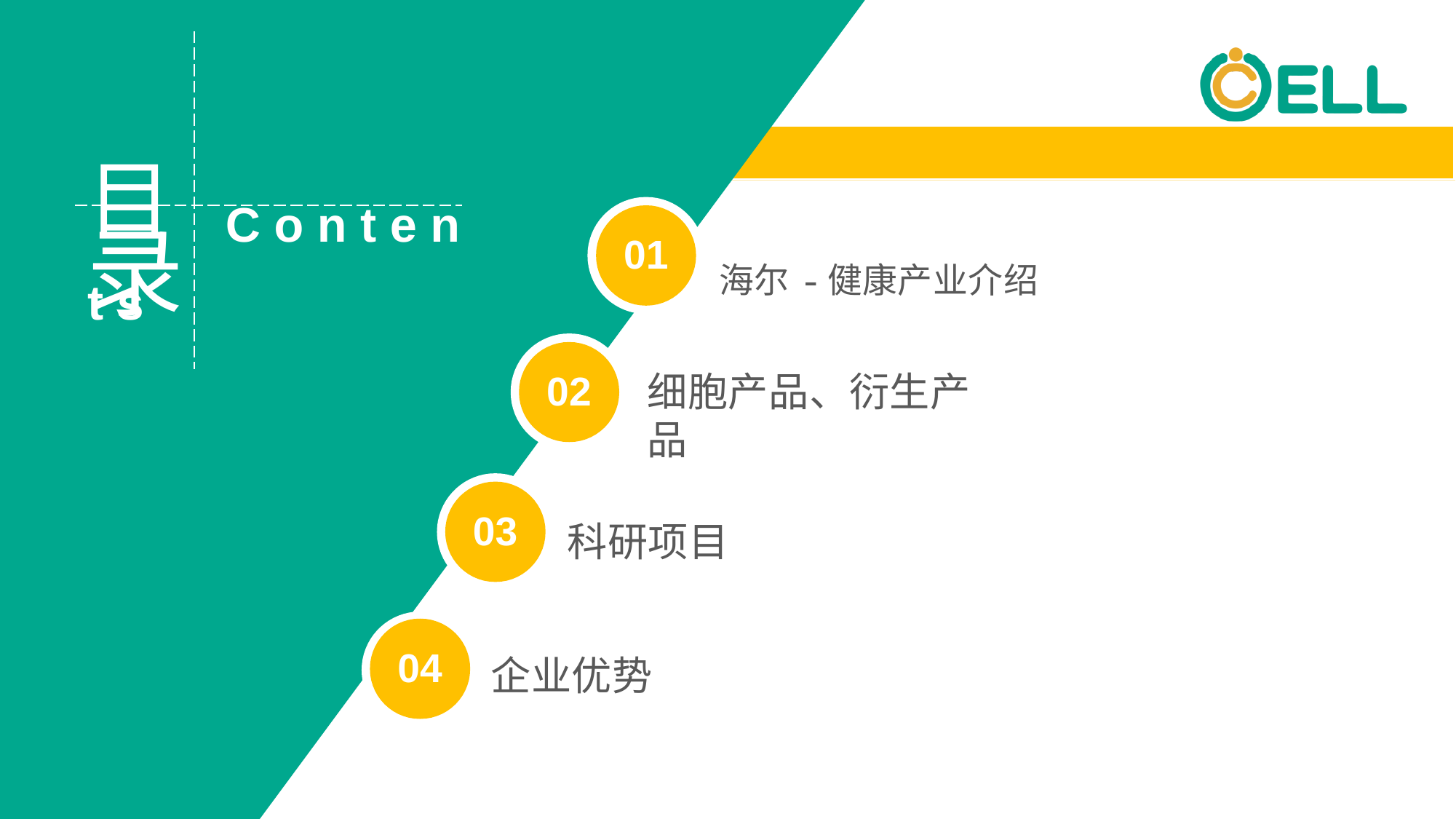

# ⽬ C o n t e n t s

录
01
海尔-健康产业介绍

02
细胞产品、衍⽣产品

03
科研项⽬

04
企业优势